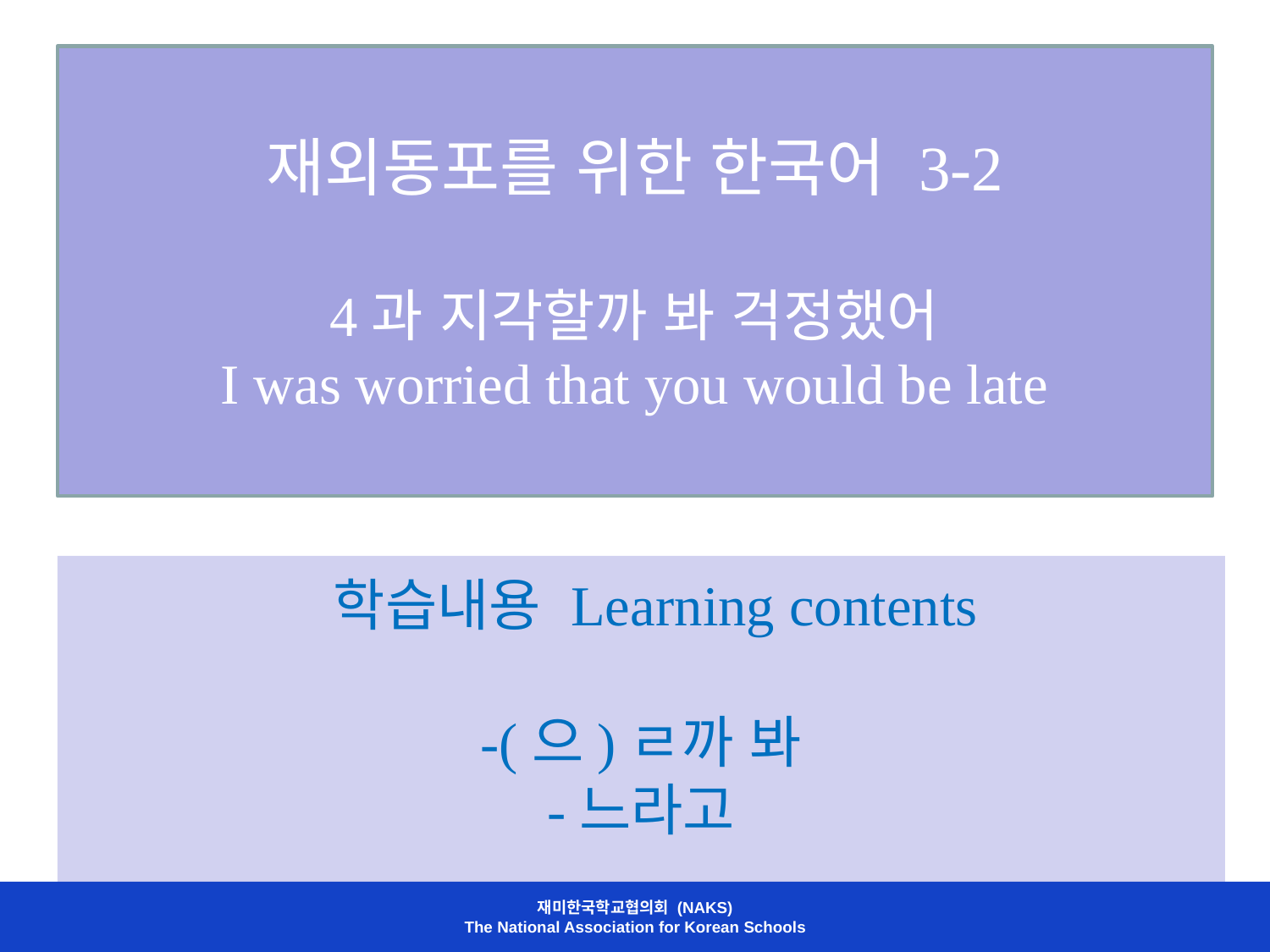

# 재외동포를 위한 한국어 3-2 4과 지각할까 봐 걱정했어 I was worried that you would be late
 학습내용 Learning contents

-(으)ㄹ까 봐
-느라고
재미한국학교협의회 (NAKS)
The National Association for Korean Schools